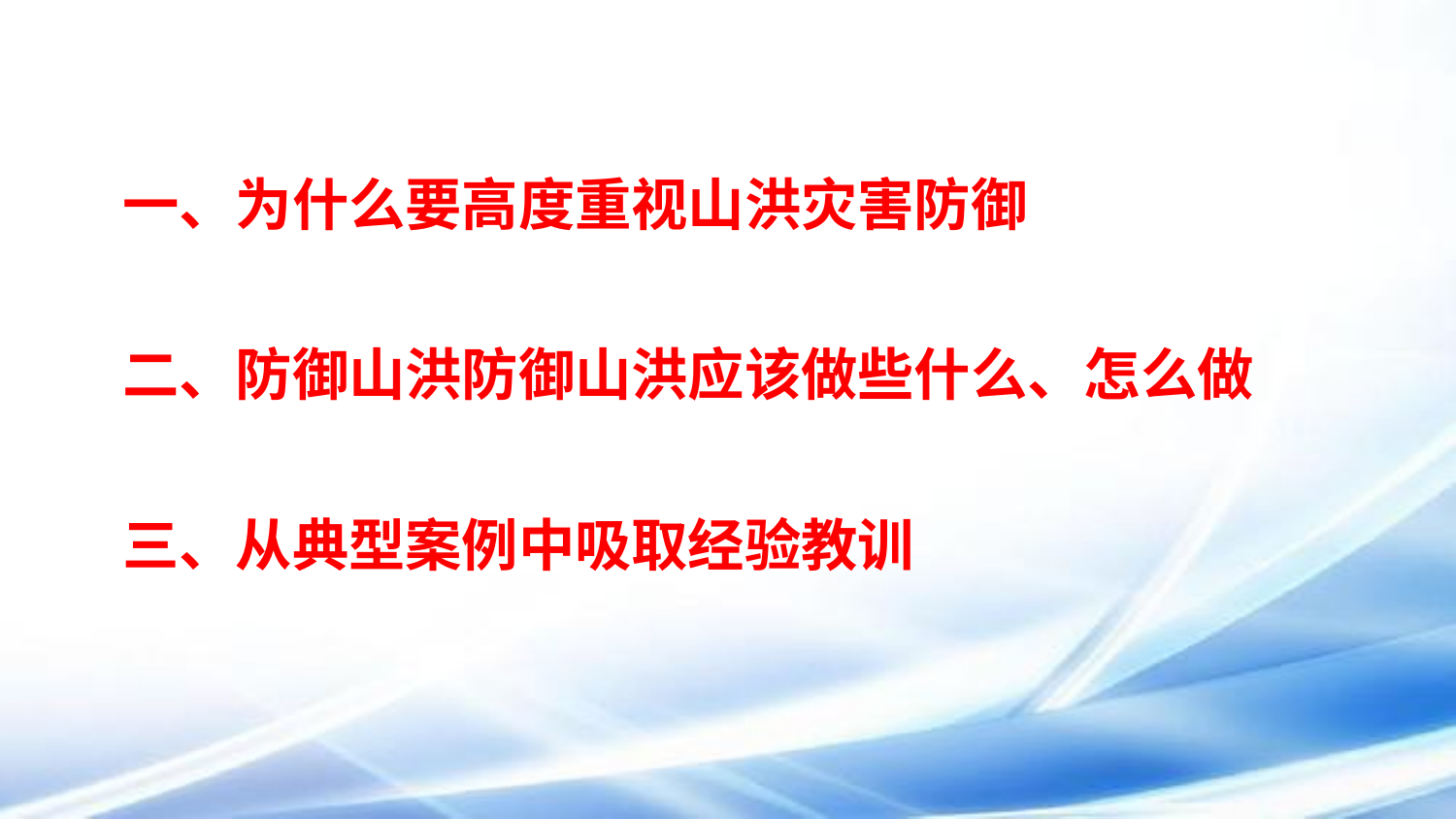

一、为什么要高度重视山洪灾害防御
二、防御山洪防御山洪应该做些什么、怎么做
三、从典型案例中吸取经验教训